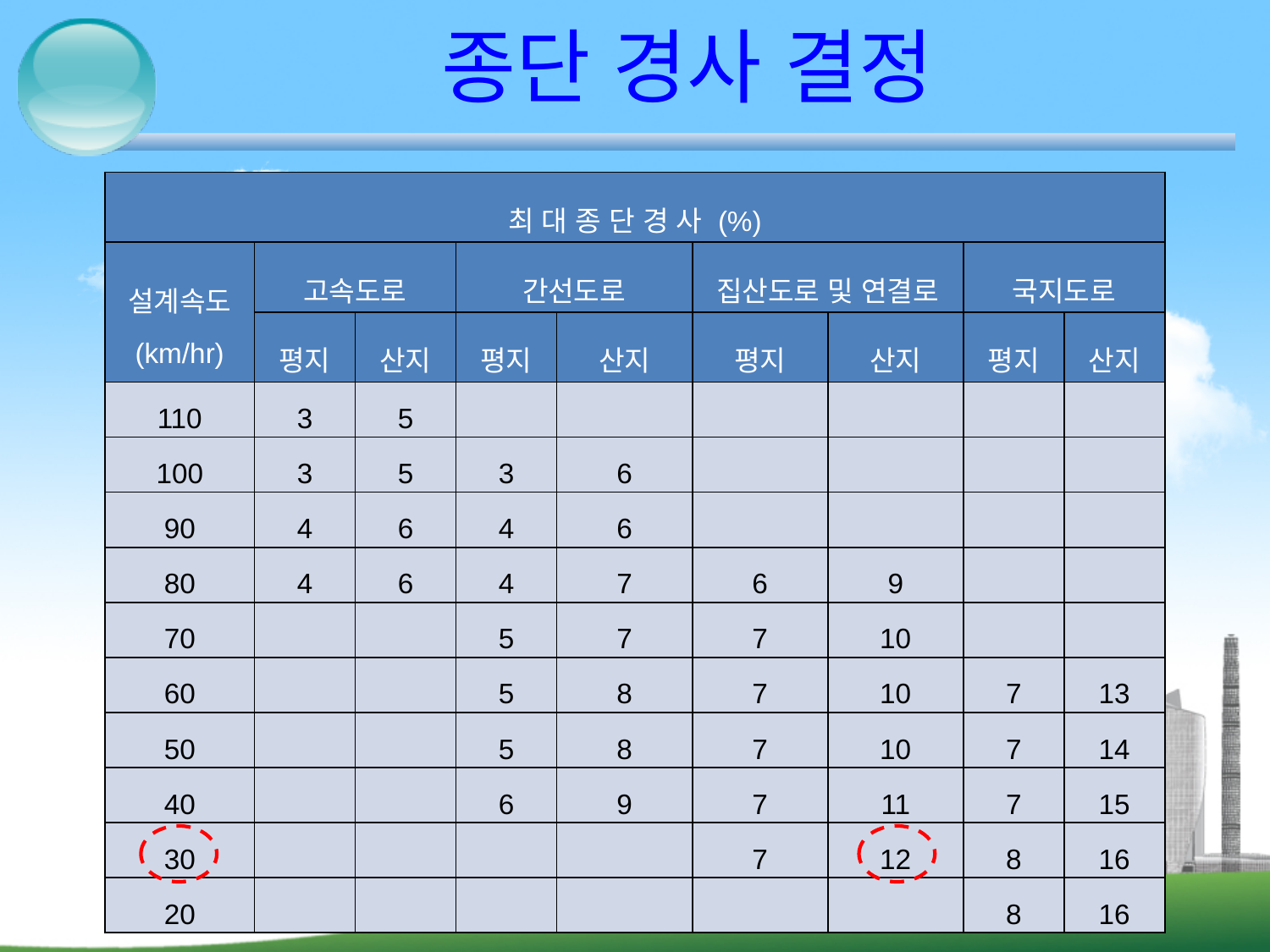

# 종단 경사 결정
| 최 대 종 단 경 사 (%) |  |  |  |  |  |  |  |  |
| --- | --- | --- | --- | --- | --- | --- | --- | --- |
| 설계속도 (km/hr) | 고속도로 |  | 간선도로 |  | 집산도로 및 연결로 |  | 국지도로 |  |
|  | 평지 | 산지 | 평지 | 산지 | 평지 | 산지 | 평지 | 산지 |
| 110 | 3 | 5 |  |  |  |  |  |  |
| 100 | 3 | 5 | 3 | 6 |  |  |  |  |
| 90 | 4 | 6 | 4 | 6 |  |  |  |  |
| 80 | 4 | 6 | 4 | 7 | 6 | 9 |  |  |
| 70 |  |  | 5 | 7 | 7 | 10 |  |  |
| 60 |  |  | 5 | 8 | 7 | 10 | 7 | 13 |
| 50 |  |  | 5 | 8 | 7 | 10 | 7 | 14 |
| 40 |  |  | 6 | 9 | 7 | 11 | 7 | 15 |
| 30 |  |  |  |  | 7 | 12 | 8 | 16 |
| 20 |  |  |  |  |  |  | 8 | 16 |